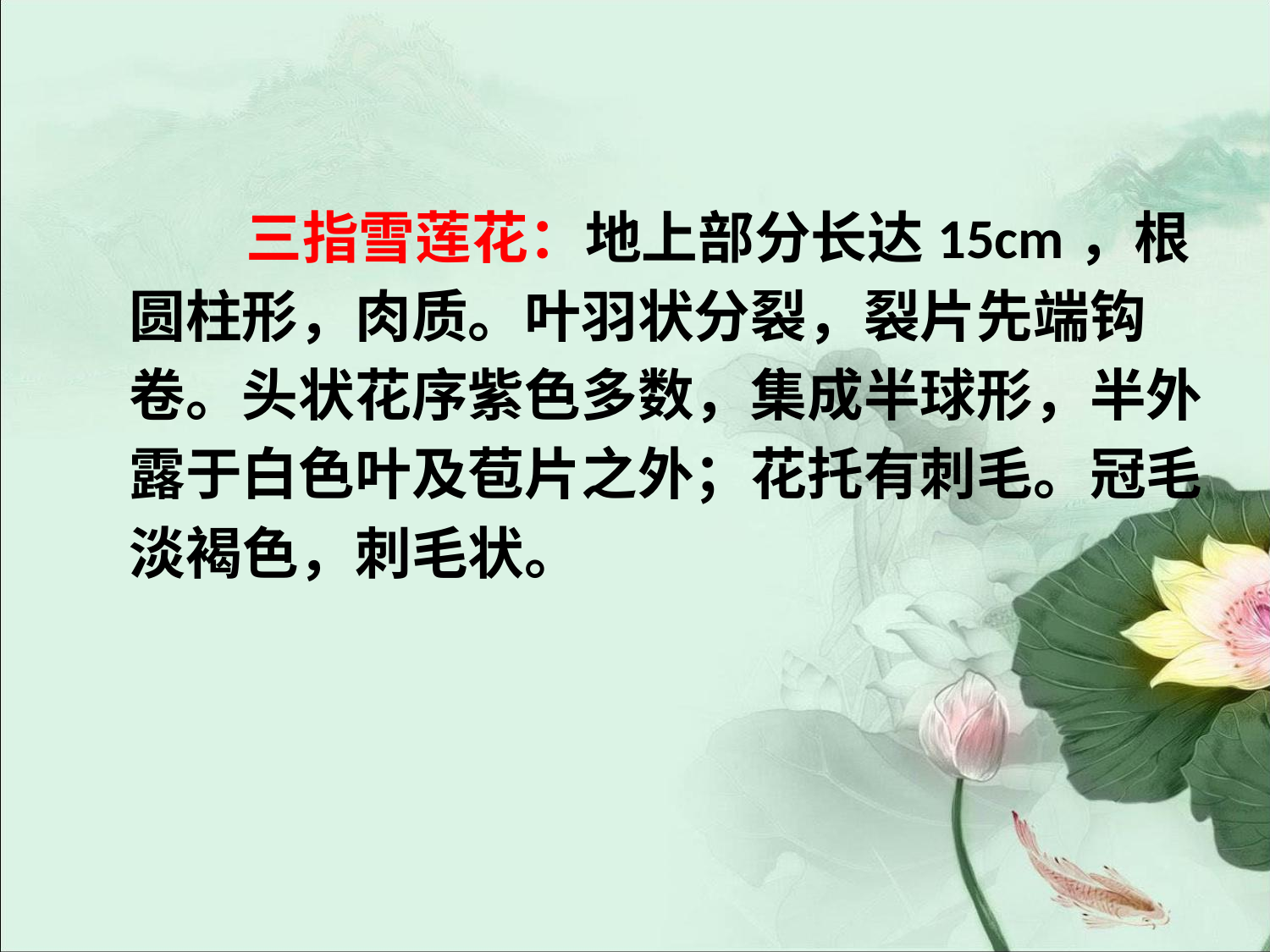

#

        三指雪莲花：地上部分长达15cm，根
圆柱形，肉质。叶羽状分裂，裂片先端钩
卷。头状花序紫色多数，集成半球形，半外
露于白色叶及苞片之外；花托有刺毛。冠毛
淡褐色，刺毛状。